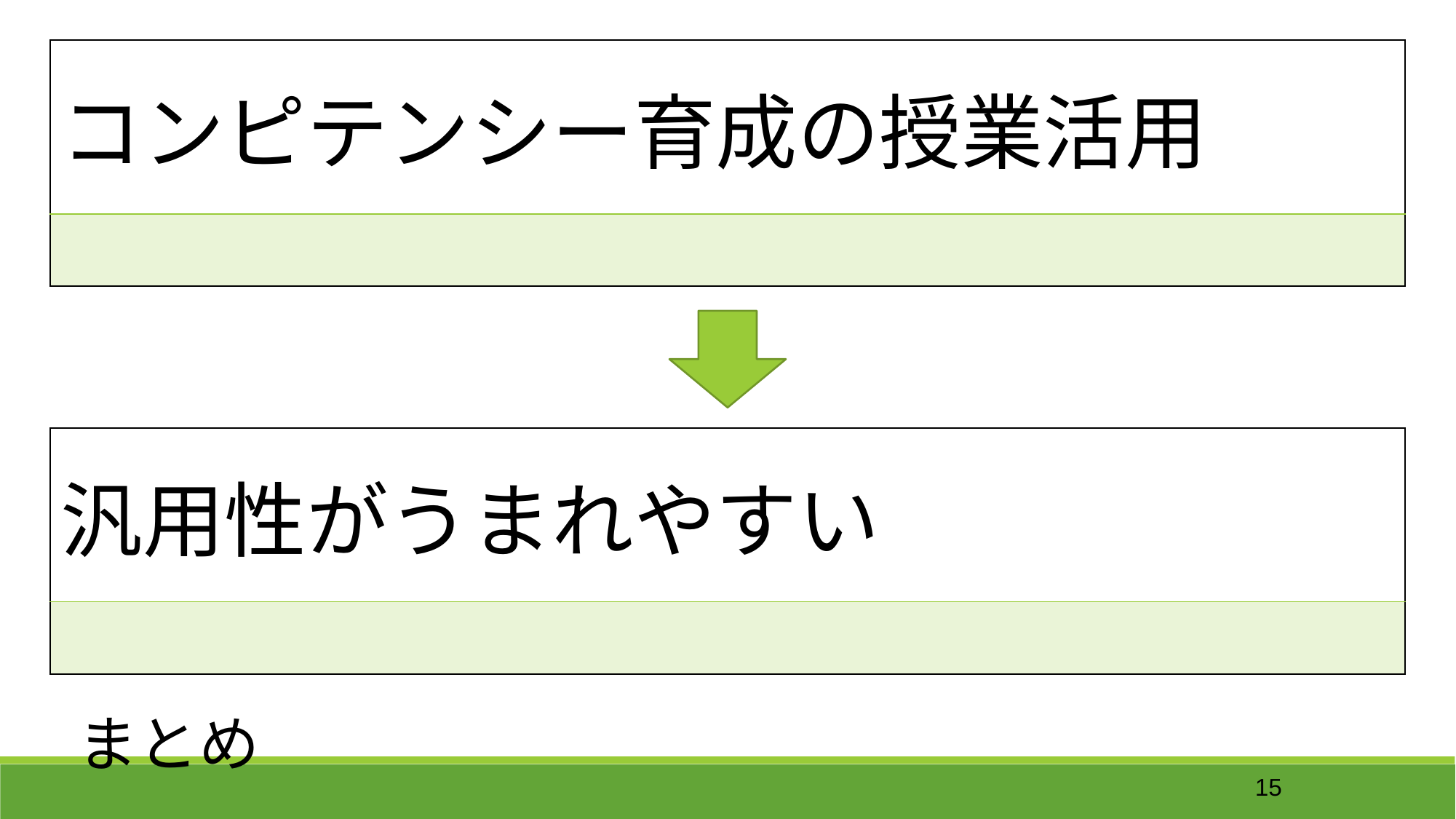

| コンピテンシー育成の授業活用 |
| --- |
|  |

| 汎用性がうまれやすい |
| --- |
|  |
　まとめ

15